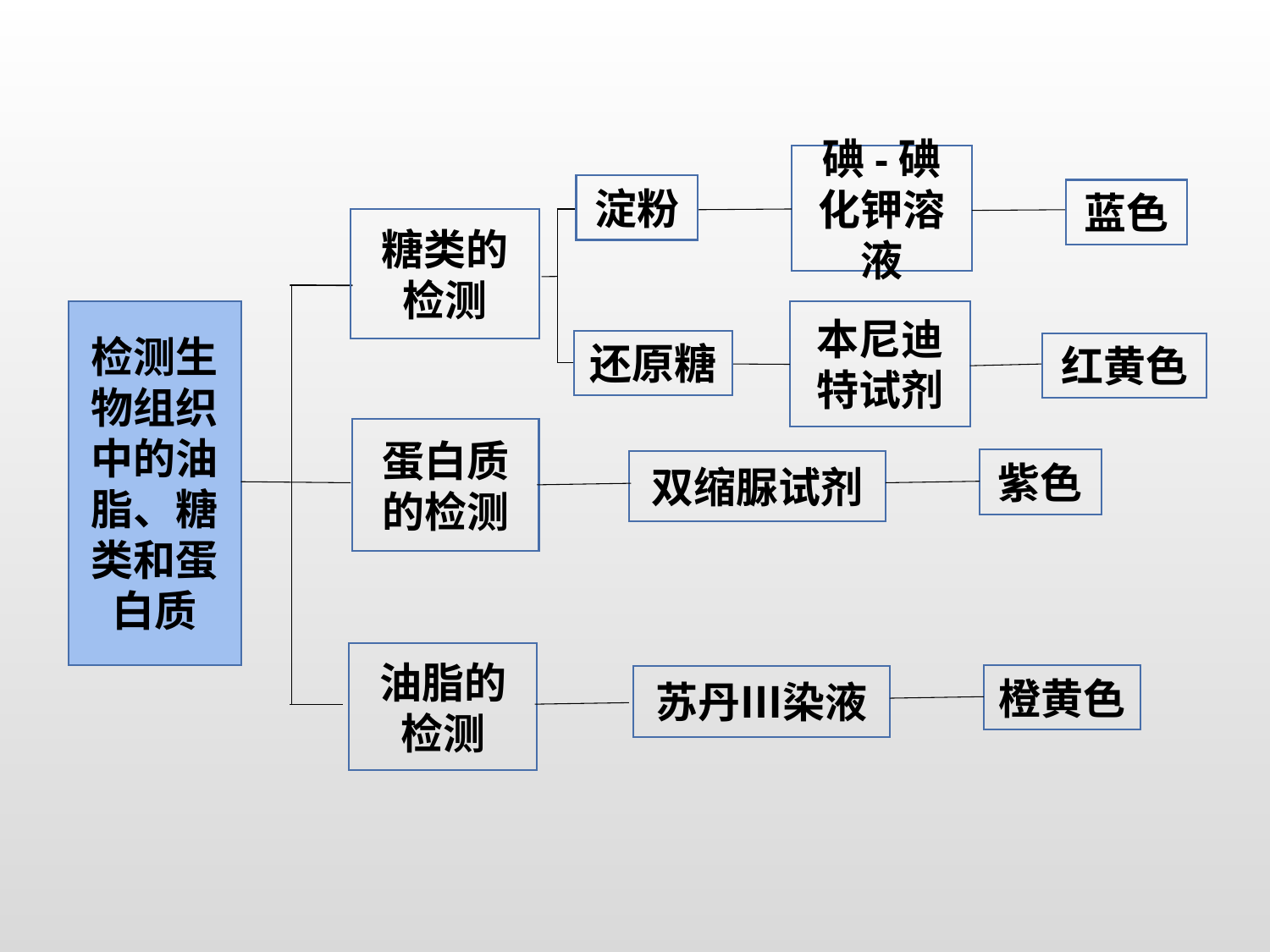

碘-碘化钾溶液
淀粉
蓝色
糖类的检测
检测生物组织中的油脂、糖类和蛋白质
本尼迪特试剂
还原糖
红黄色
蛋白质的检测
紫色
双缩脲试剂
油脂的检测
橙黄色
苏丹Ⅲ染液